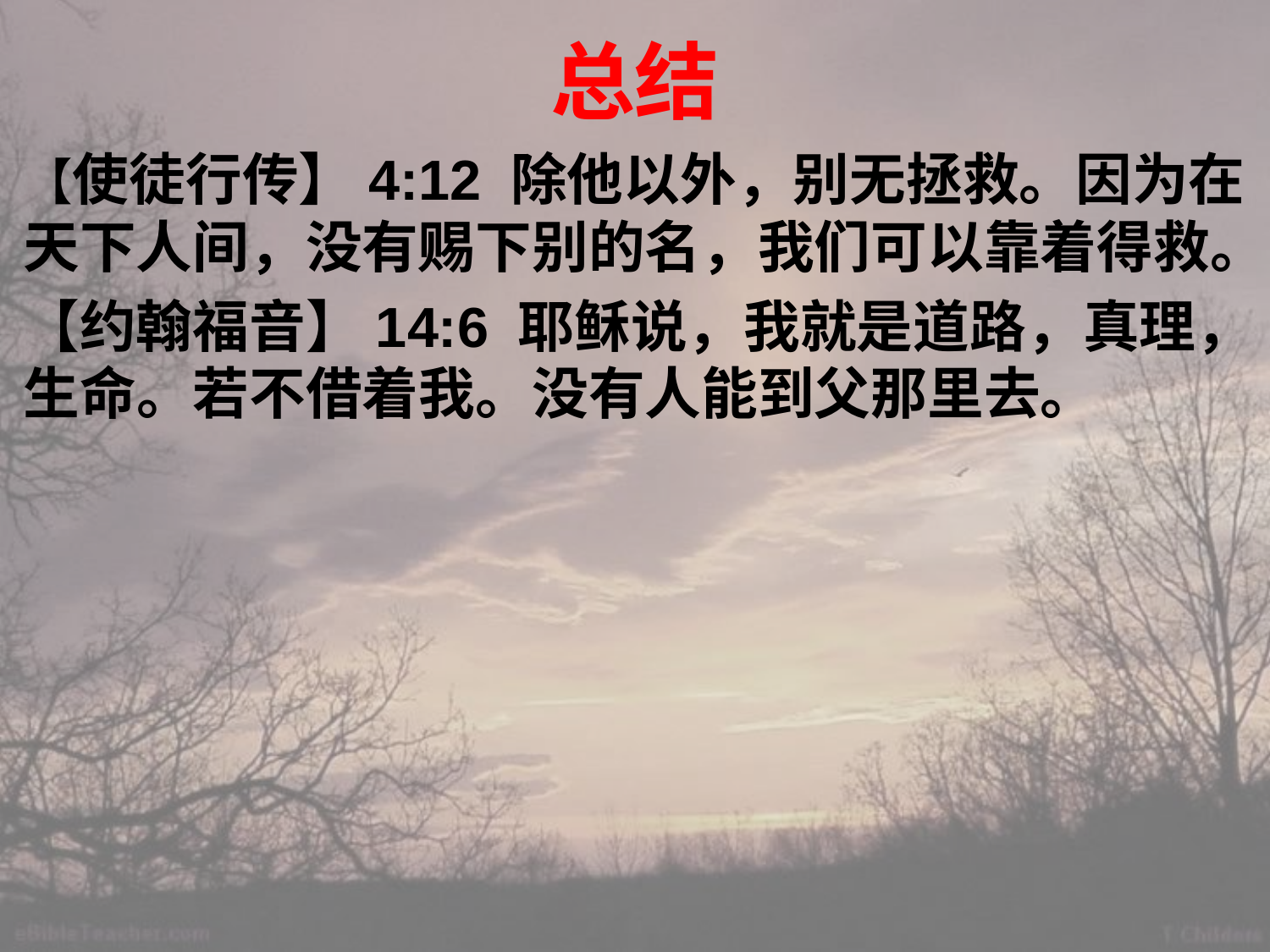

# 总结
【使徒行传】4:12 除他以外，别无拯救。因为在天下人间，没有赐下别的名，我们可以靠着得救。
【约翰福音】14:6 耶稣说，我就是道路，真理，生命。若不借着我。没有人能到父那里去。